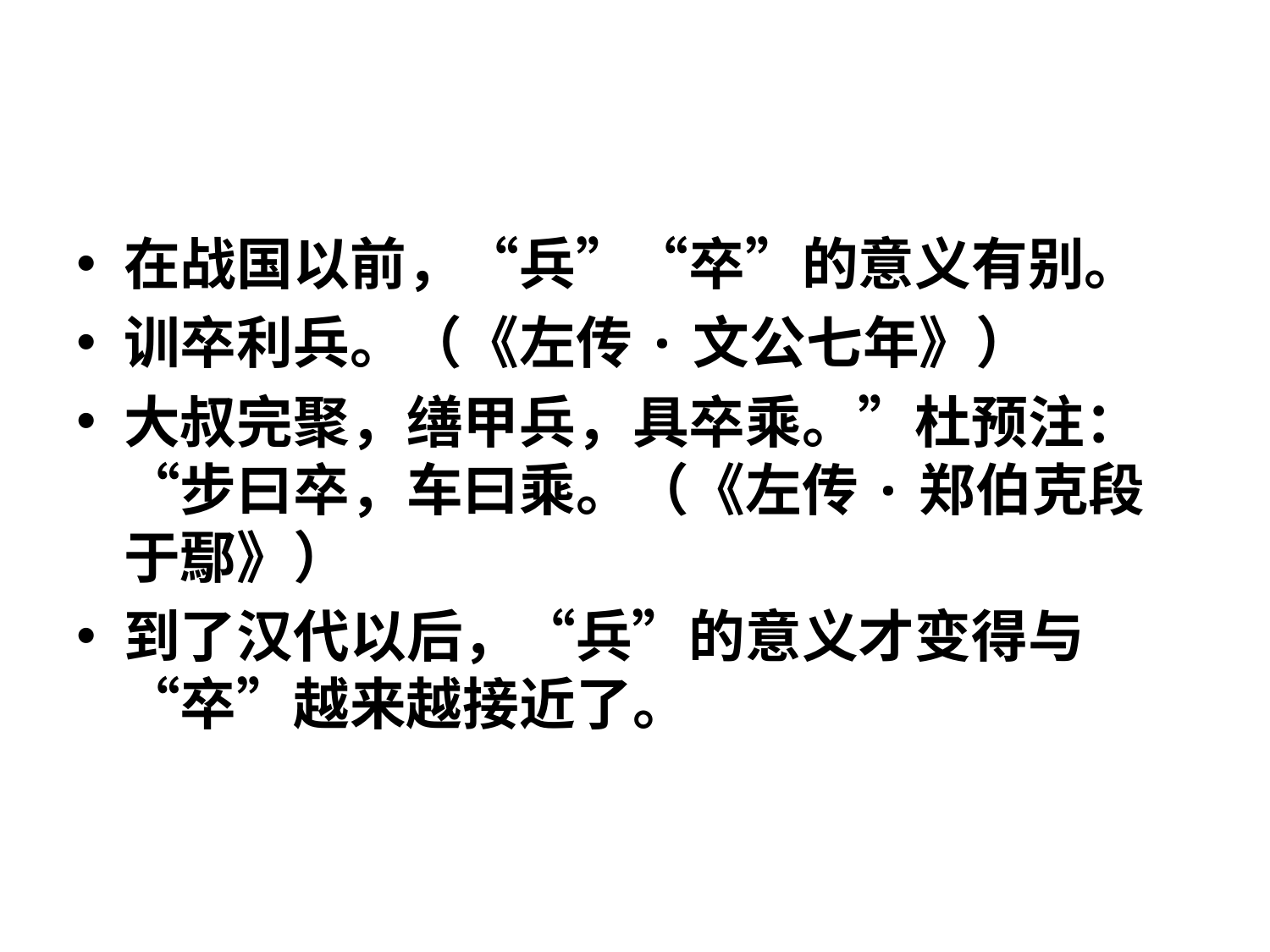

#
在战国以前，“兵”“卒”的意义有别。
训卒利兵。（《左传·文公七年》）
大叔完聚，缮甲兵，具卒乘。”杜预注：“步曰卒，车曰乘。（《左传·郑伯克段于鄢》）
到了汉代以后，“兵”的意义才变得与“卒”越来越接近了。